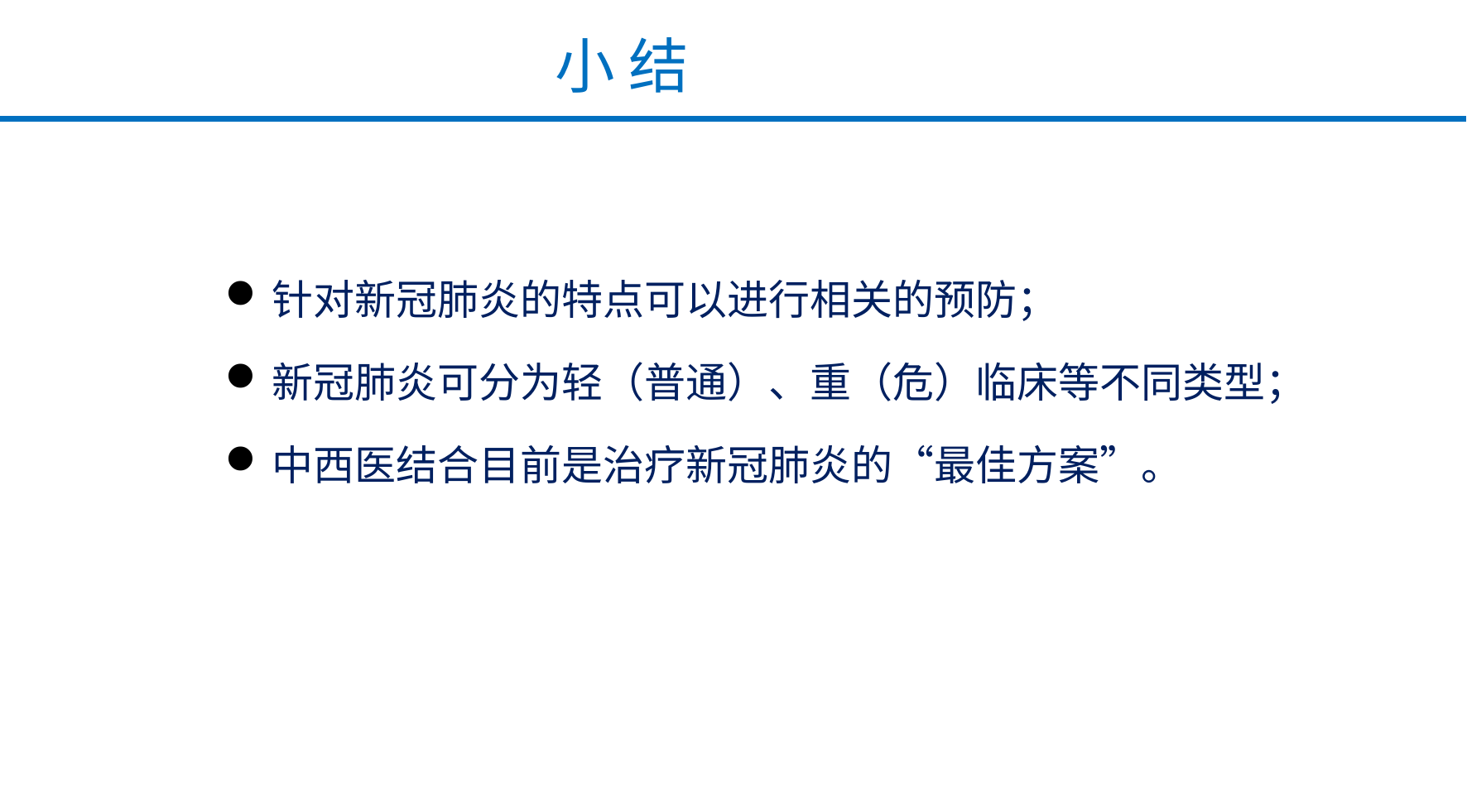

# 小 结
针对新冠肺炎的特点可以进行相关的预防；
新冠肺炎可分为轻（普通）、重（危）临床等不同类型；
中西医结合目前是治疗新冠肺炎的“最佳方案”。